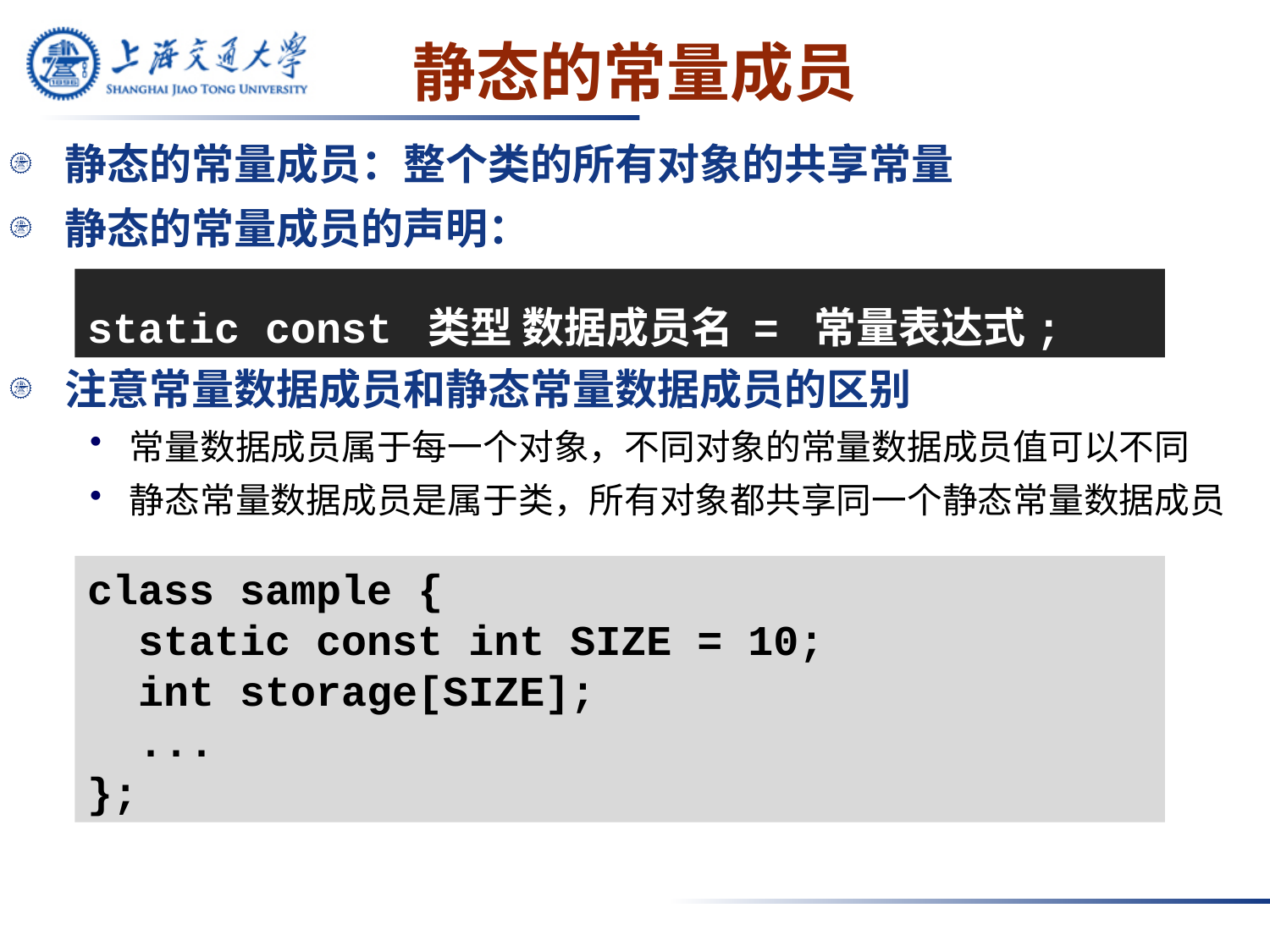

# 静态的常量成员
静态的常量成员：整个类的所有对象的共享常量
静态的常量成员的声明：

注意常量数据成员和静态常量数据成员的区别
常量数据成员属于每一个对象，不同对象的常量数据成员值可以不同
静态常量数据成员是属于类，所有对象都共享同一个静态常量数据成员
static const 类型 数据成员名 = 常量表达式;
class sample {
  static const int SIZE = 10;
  int storage[SIZE];
  ...
};